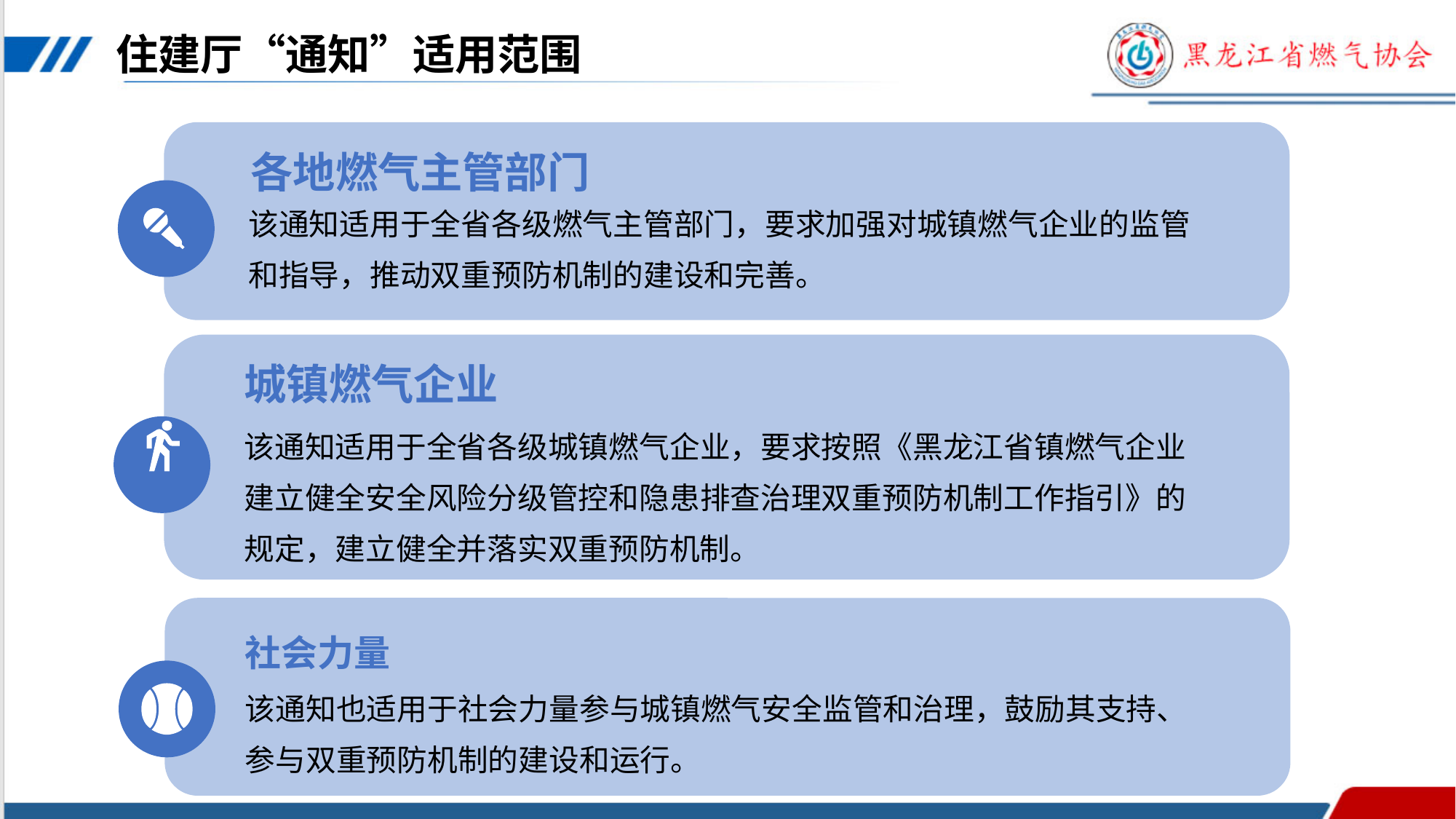

住建厅“通知”适用范围

各地燃气主管部门

该通知适用于全省各级燃气主管部门，要求加强对城镇燃气企业的监管和指导，推动双重预防机制的建设和完善。

城镇燃气企业
该通知适用于全省各级城镇燃气企业，要求按照《黑龙江省镇燃气企业建立健全安全风险分级管控和隐患排查治理双重预防机制工作指引》的规定，建立健全并落实双重预防机制。

社会力量

该通知也适用于社会力量参与城镇燃气安全监管和治理，鼓励其支持、参与双重预防机制的建设和运行。